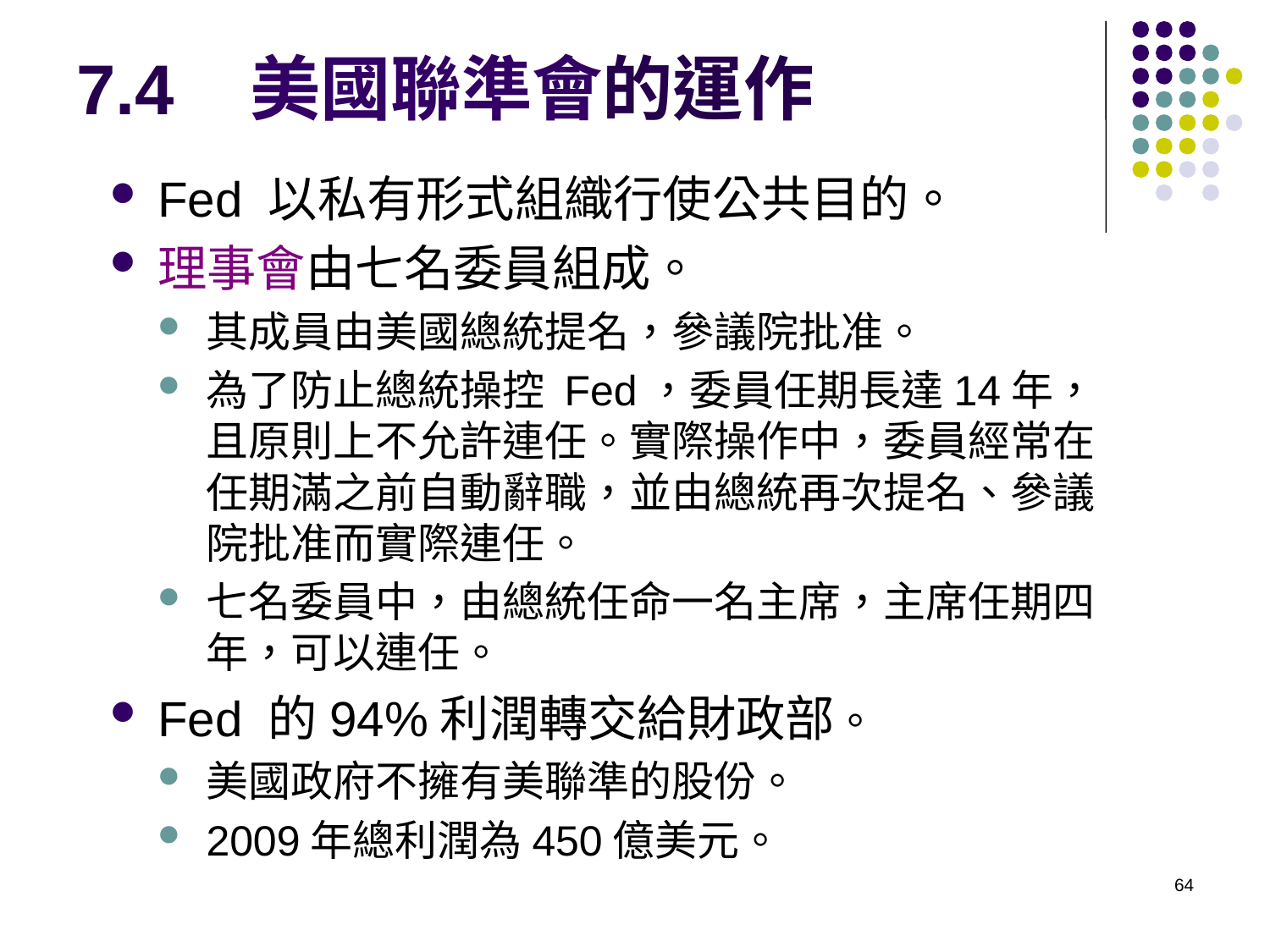

# 7.4   美國聯準會的運作
Fed 以私有形式組織行使公共目的。
理事會由七名委員組成。
其成員由美國總統提名，參議院批准。
為了防止總統操控 Fed，委員任期長達14年，且原則上不允許連任。實際操作中，委員經常在任期滿之前自動辭職，並由總統再次提名、參議院批准而實際連任。
七名委員中，由總統任命一名主席，主席任期四年，可以連任。
Fed 的94%利潤轉交給財政部。
美國政府不擁有美聯準的股份。
2009年總利潤為450億美元。
64